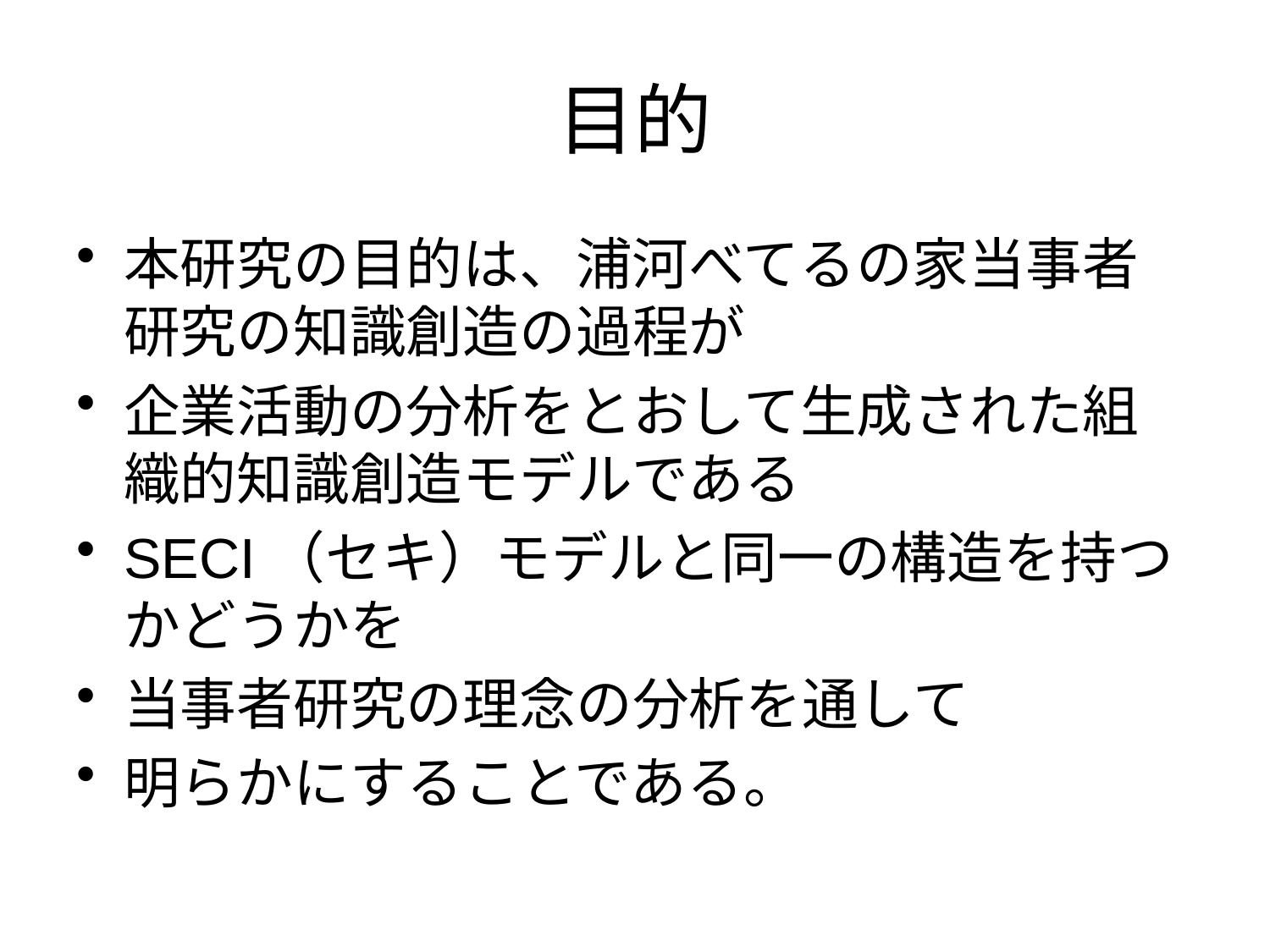

# 目的
本研究の目的は、浦河べてるの家当事者研究の知識創造の過程が
企業活動の分析をとおして生成された組織的知識創造モデルである
SECI（セキ）モデルと同一の構造を持つかどうかを
当事者研究の理念の分析を通して
明らかにすることである。